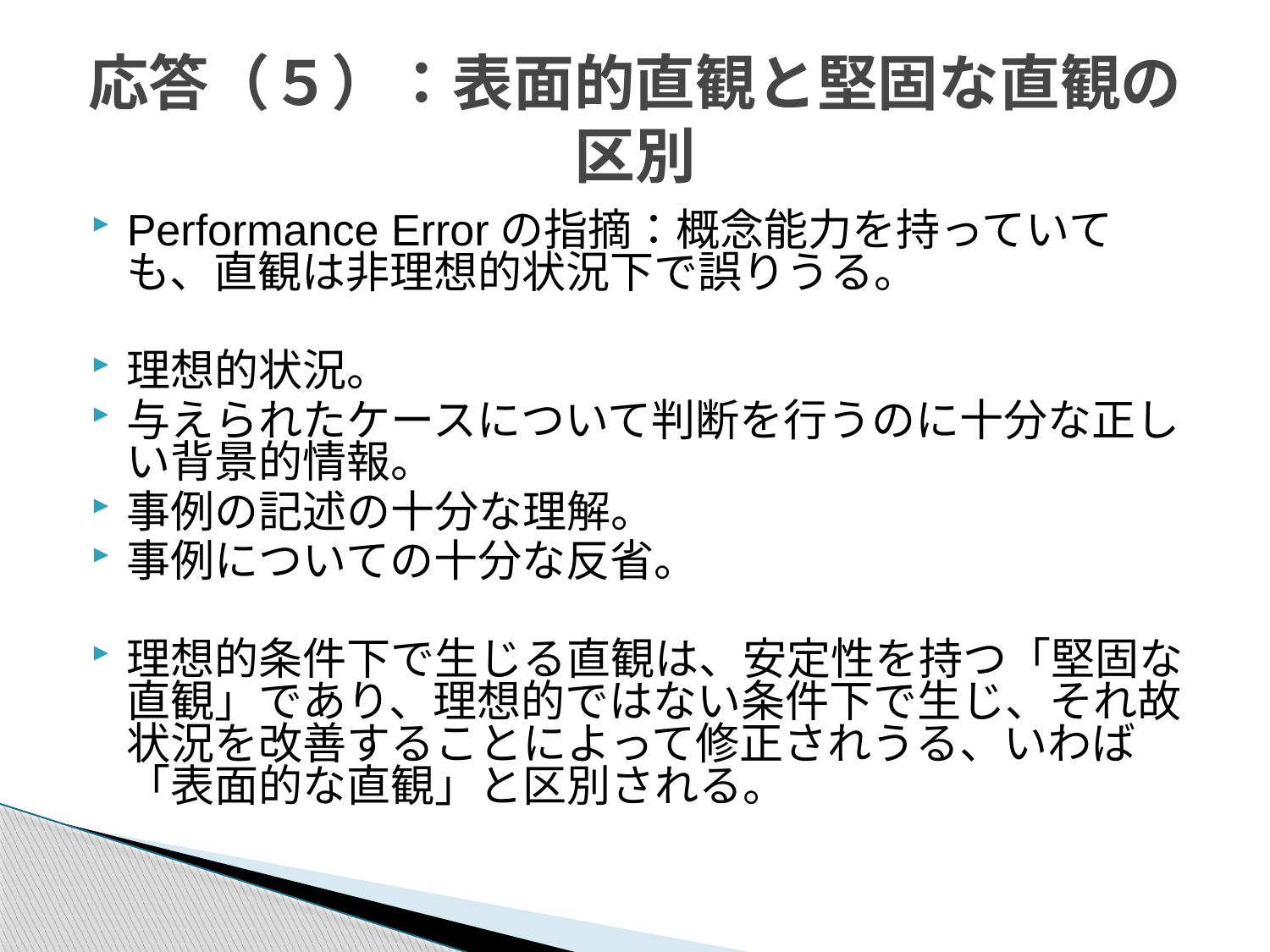

# 応答（５）：表面的直観と堅固な直観の区別
Performance Errorの指摘：概念能力を持っていても、直観は非理想的状況下で誤りうる。

理想的状況。
与えられたケースについて判断を行うのに十分な正しい背景的情報。
事例の記述の十分な理解。
事例についての十分な反省。

理想的条件下で生じる直観は、安定性を持つ「堅固な直観」であり、理想的ではない条件下で生じ、それ故状況を改善することによって修正されうる、いわば「表面的な直観」と区別される。